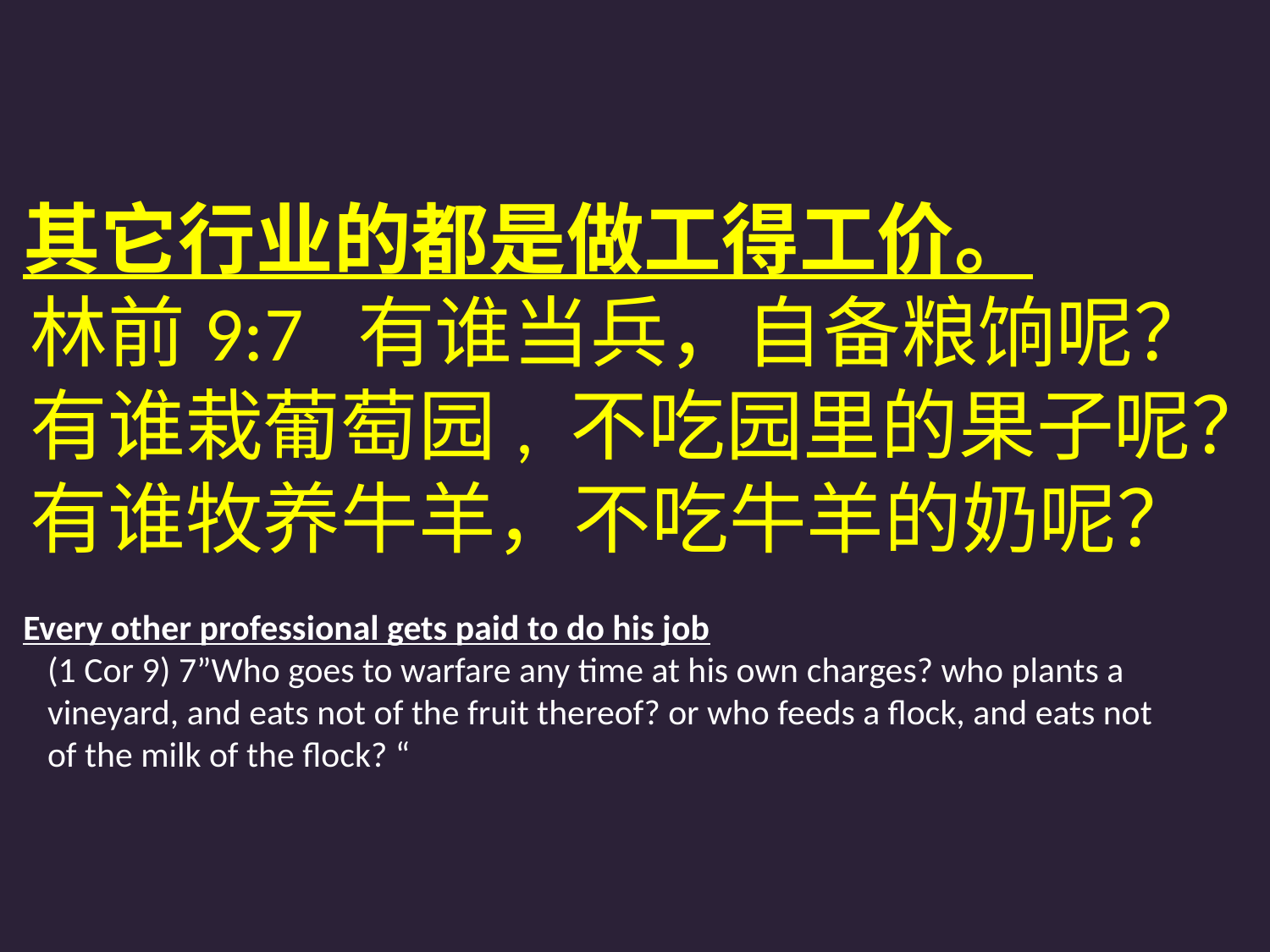

其它行业的都是做工得工价。
	林前9:7  有谁当兵，自备粮饷呢？ 有谁栽葡萄园, 不吃园里的果子呢？有谁牧养牛羊，不吃牛羊的奶呢？

Every other professional gets paid to do his job
	(1 Cor 9) 7”Who goes to warfare any time at his own charges? who plants a vineyard, and eats not of the fruit thereof? or who feeds a flock, and eats not            of the milk of the flock? “